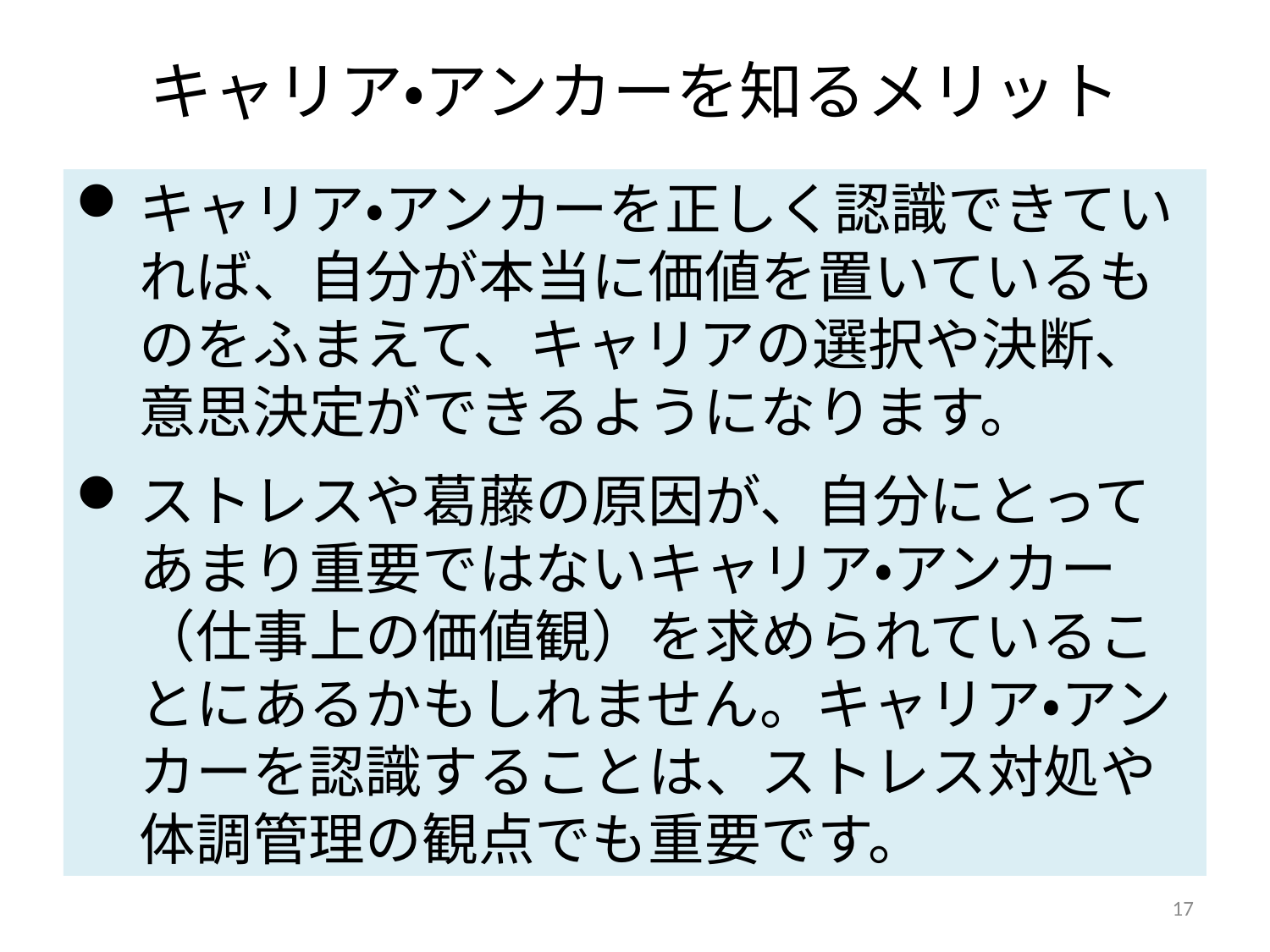

# キャリア・アンカーを知るメリット
キャリア・アンカーを正しく認識できていれば、自分が本当に価値を置いているものをふまえて、キャリアの選択や決断、意思決定ができるようになります。
ストレスや葛藤の原因が、自分にとってあまり重要ではないキャリア・アンカー（仕事上の価値観）を求められていることにあるかもしれません。キャリア・アンカーを認識することは、ストレス対処や体調管理の観点でも重要です。
17